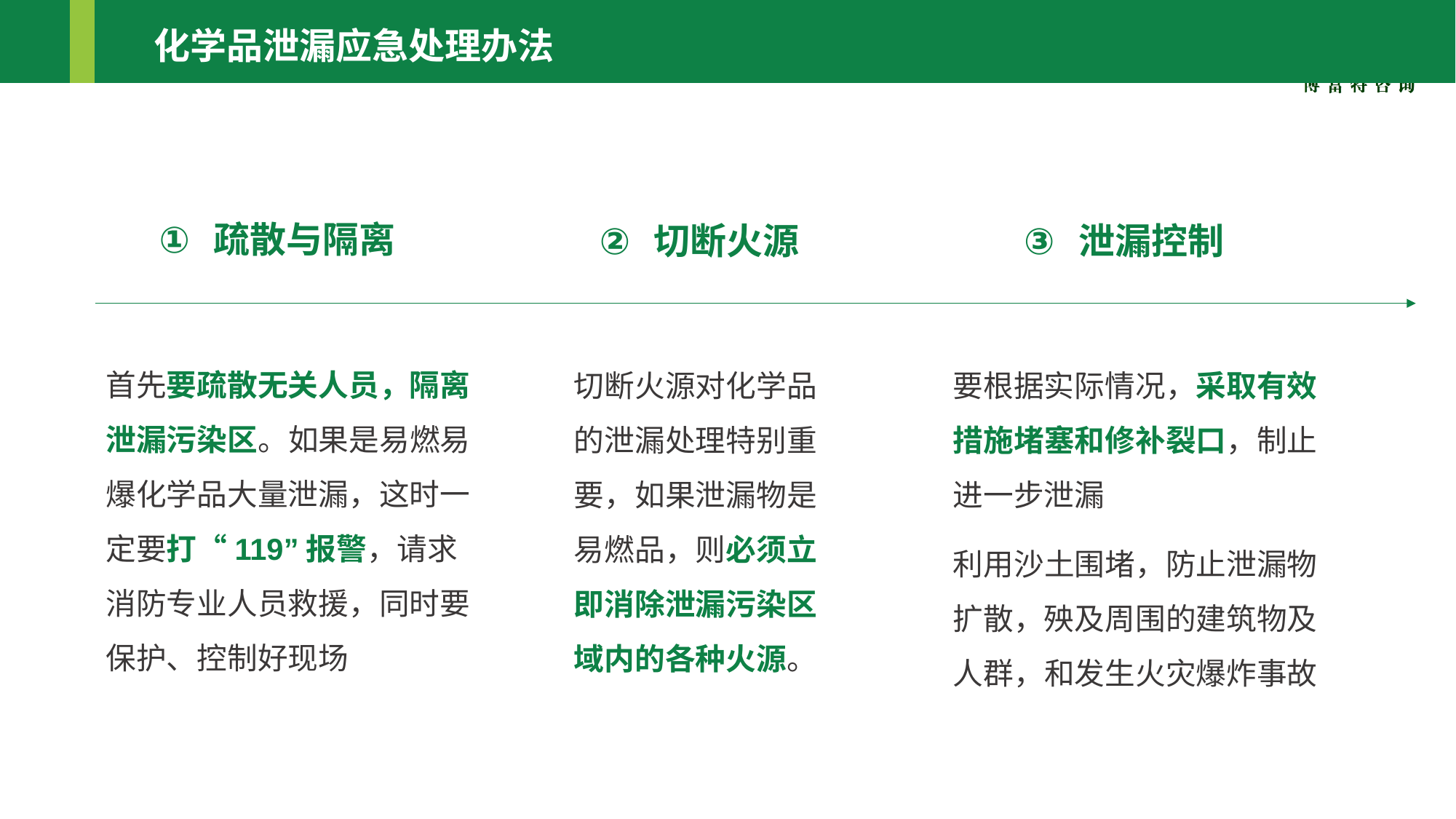

化学品泄漏应急处理办法
疏散与隔离
切断火源
泄漏控制
首先要疏散无关人员，隔离泄漏污染区。如果是易燃易爆化学品大量泄漏，这时一定要打“119”报警，请求消防专业人员救援，同时要保护、控制好现场
切断火源对化学品的泄漏处理特别重要，如果泄漏物是易燃品，则必须立即消除泄漏污染区域内的各种火源。

要根据实际情况，采取有效措施堵塞和修补裂口，制止进一步泄漏
利用沙土围堵，防止泄漏物扩散，殃及周围的建筑物及人群，和发生火灾爆炸事故